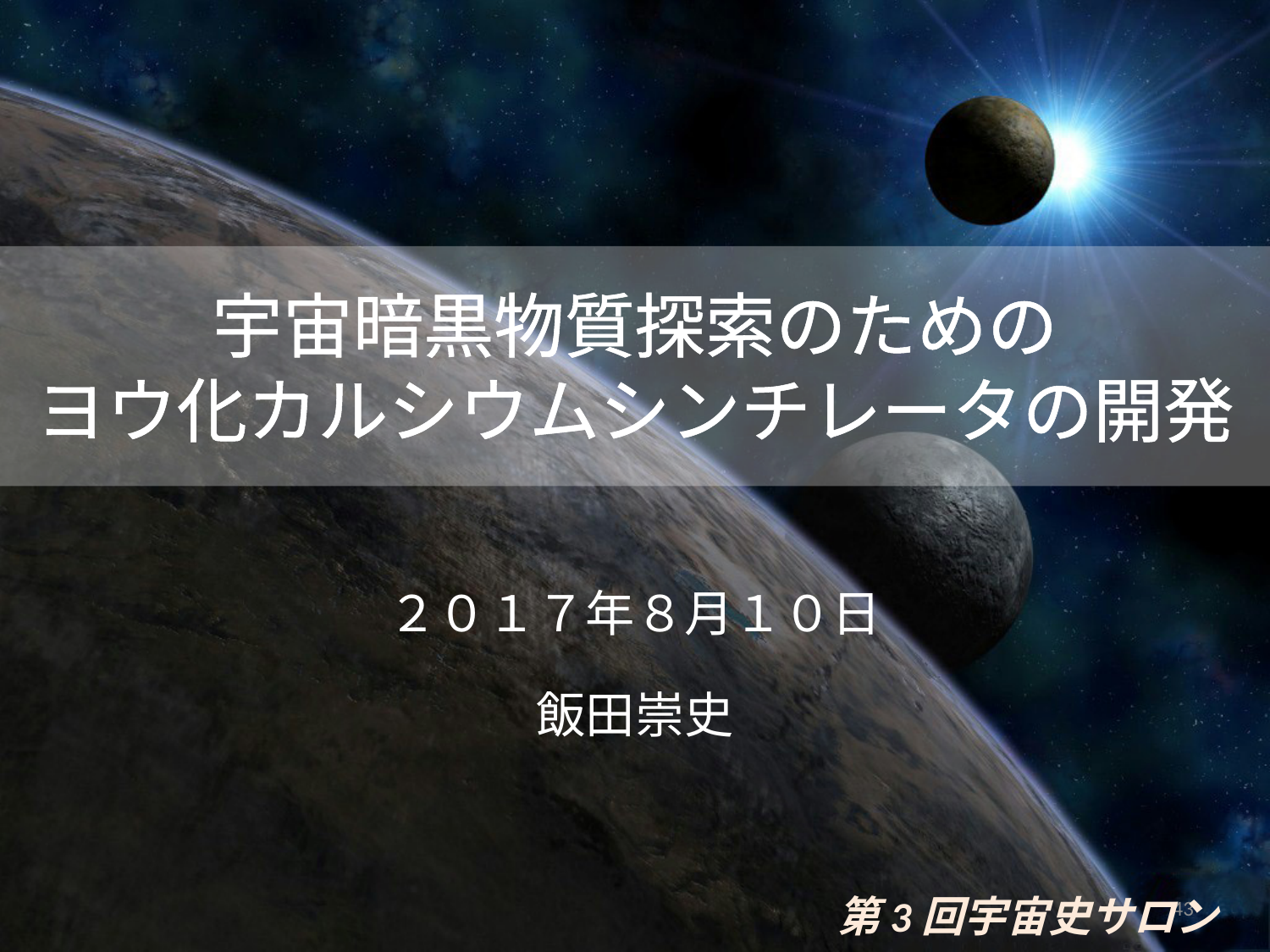

宇宙暗黒物質探索のための
ヨウ化カルシウムシンチレータの開発
２０１７年８月１０日
飯田崇史
43
第3回宇宙史サロン